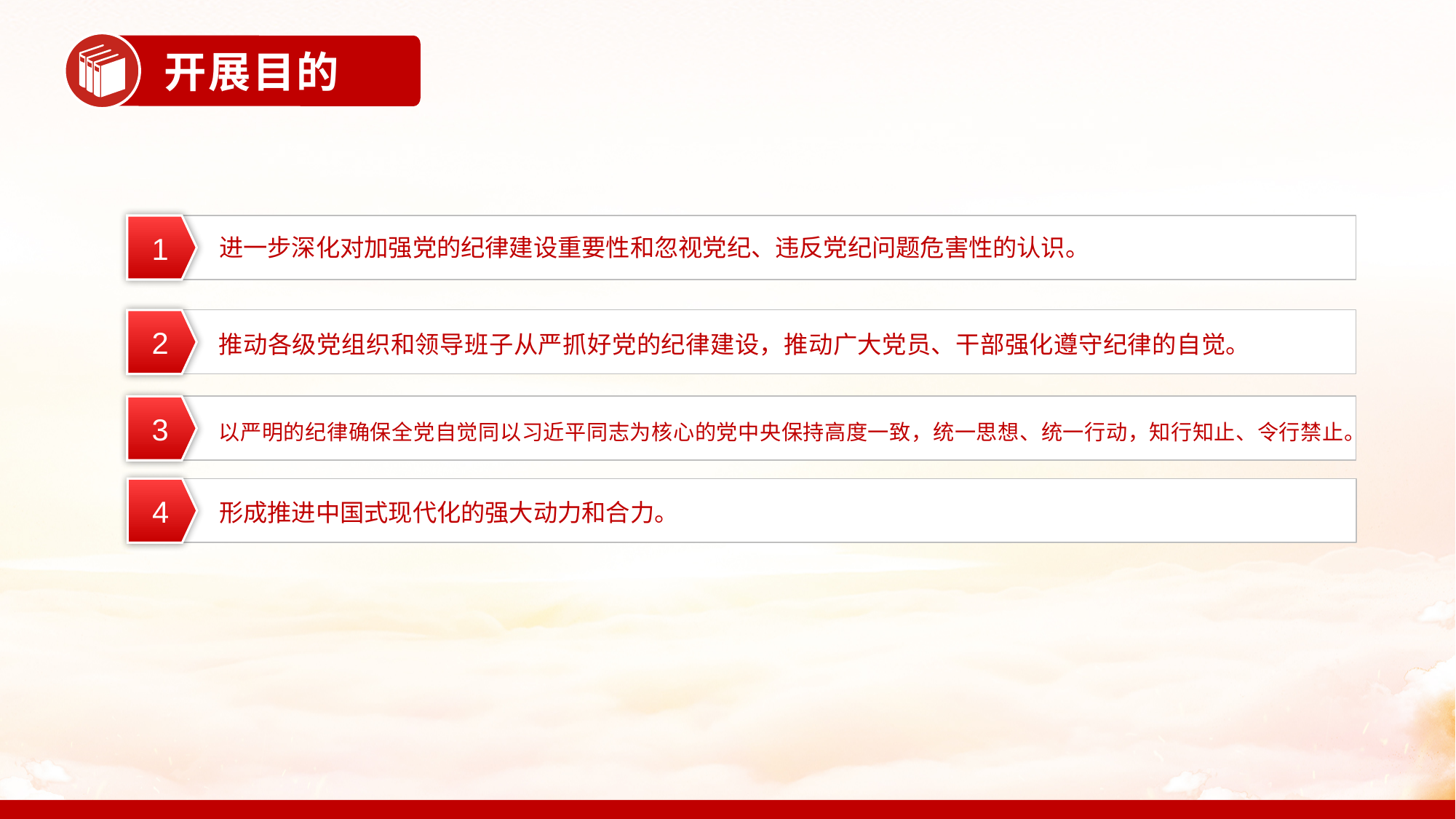

开展目的

1

进一步深化对加强党的纪律建设重要性和忽视党纪、违反党纪问题危害性的认识。

2
推动各级党组织和领导班子从严抓好党的纪律建设，推动广大党员、干部强化遵守纪律的自觉。

3
以严明的纪律确保全党自觉同以习近平同志为核心的党中央保持高度一致，统一思想、统一行动，知行知止、令行禁止。

4
形成推进中国式现代化的强大动力和合力。